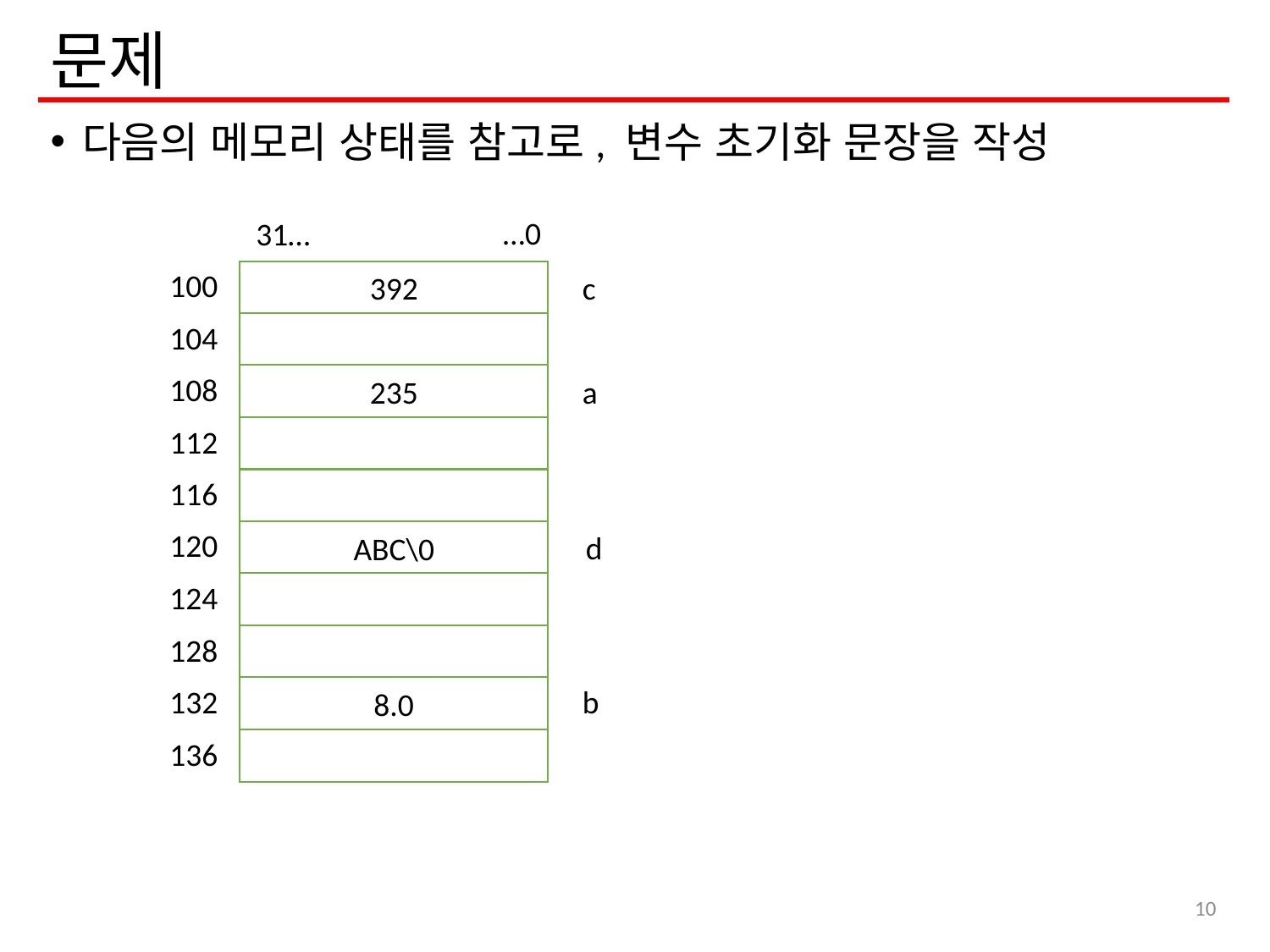

# 문제
다음의 메모리 상태를 참고로, 변수 초기화 문장을 작성
…0
31…
100
392
104

108
235
112

116

120
ABC\0
124

128

132
8.0
136

c

int a = 235;
float c = 8.0;
int b = 392;
char d[] = “ABC”;
a
d
b
10